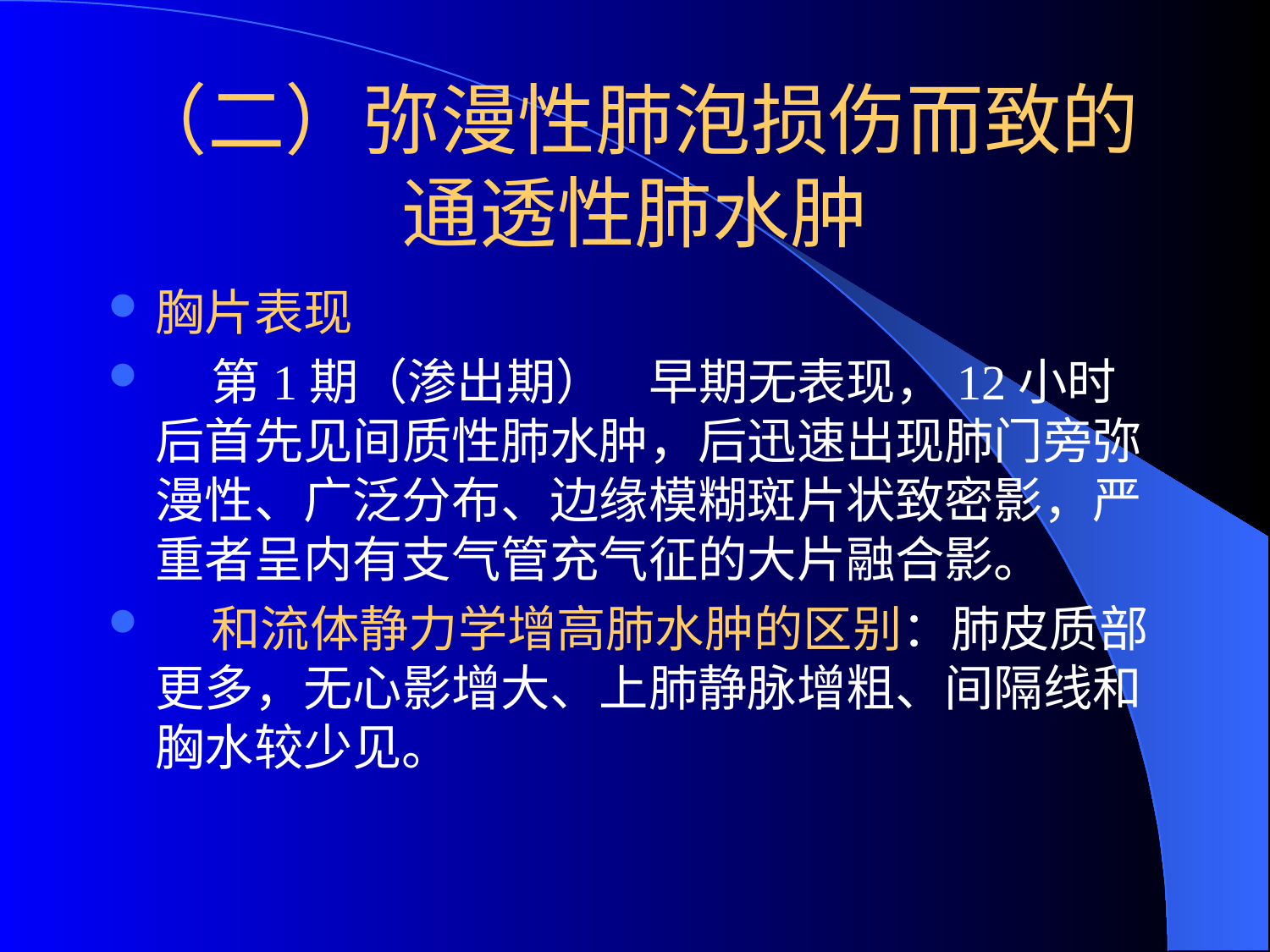

# （二）弥漫性肺泡损伤而致的通透性肺水肿
胸片表现
    第1期（渗出期）    早期无表现，12小时后首先见间质性肺水肿，后迅速出现肺门旁弥漫性、广泛分布、边缘模糊斑片状致密影，严重者呈内有支气管充气征的大片融合影。
    和流体静力学增高肺水肿的区别：肺皮质部更多，无心影增大、上肺静脉增粗、间隔线和胸水较少见。